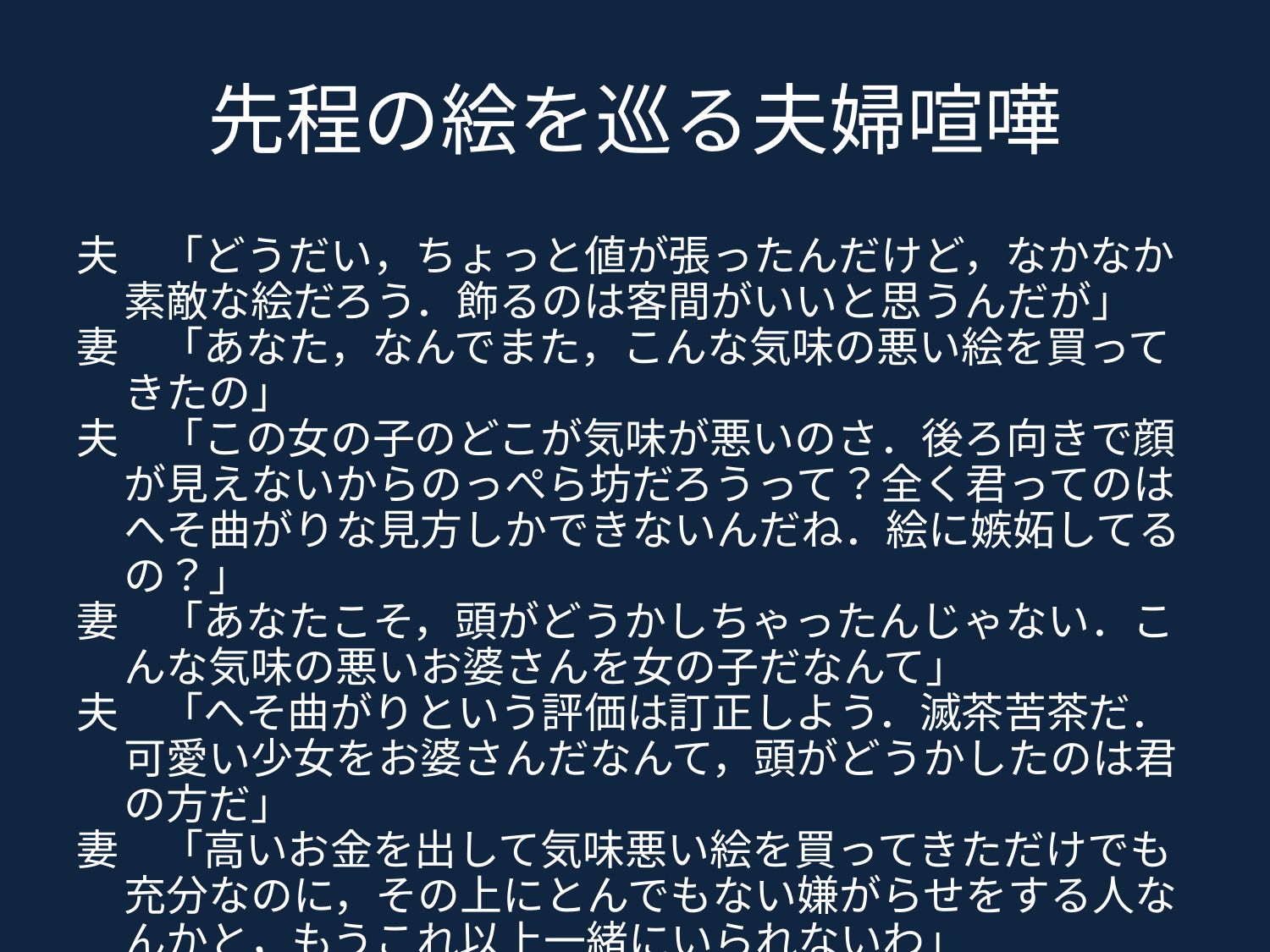

# 先程の絵を巡る夫婦喧嘩
夫　「どうだい，ちょっと値が張ったんだけど，なかなか素敵な絵だろう．飾るのは客間がいいと思うんだが」
妻　「あなた，なんでまた，こんな気味の悪い絵を買ってきたの」
夫　「この女の子のどこが気味が悪いのさ．後ろ向きで顔が見えないからのっぺら坊だろうって？全く君ってのはへそ曲がりな見方しかできないんだね．絵に嫉妬してるの？」
妻　「あなたこそ，頭がどうかしちゃったんじゃない．こんな気味の悪いお婆さんを女の子だなんて」
夫　「へそ曲がりという評価は訂正しよう．滅茶苦茶だ．可愛い少女をお婆さんだなんて，頭がどうかしたのは君の方だ」
妻　「高いお金を出して気味悪い絵を買ってきただけでも充分なのに，その上にとんでもない嫌がらせをする人なんかと，もうこれ以上一緒にいられないわ」